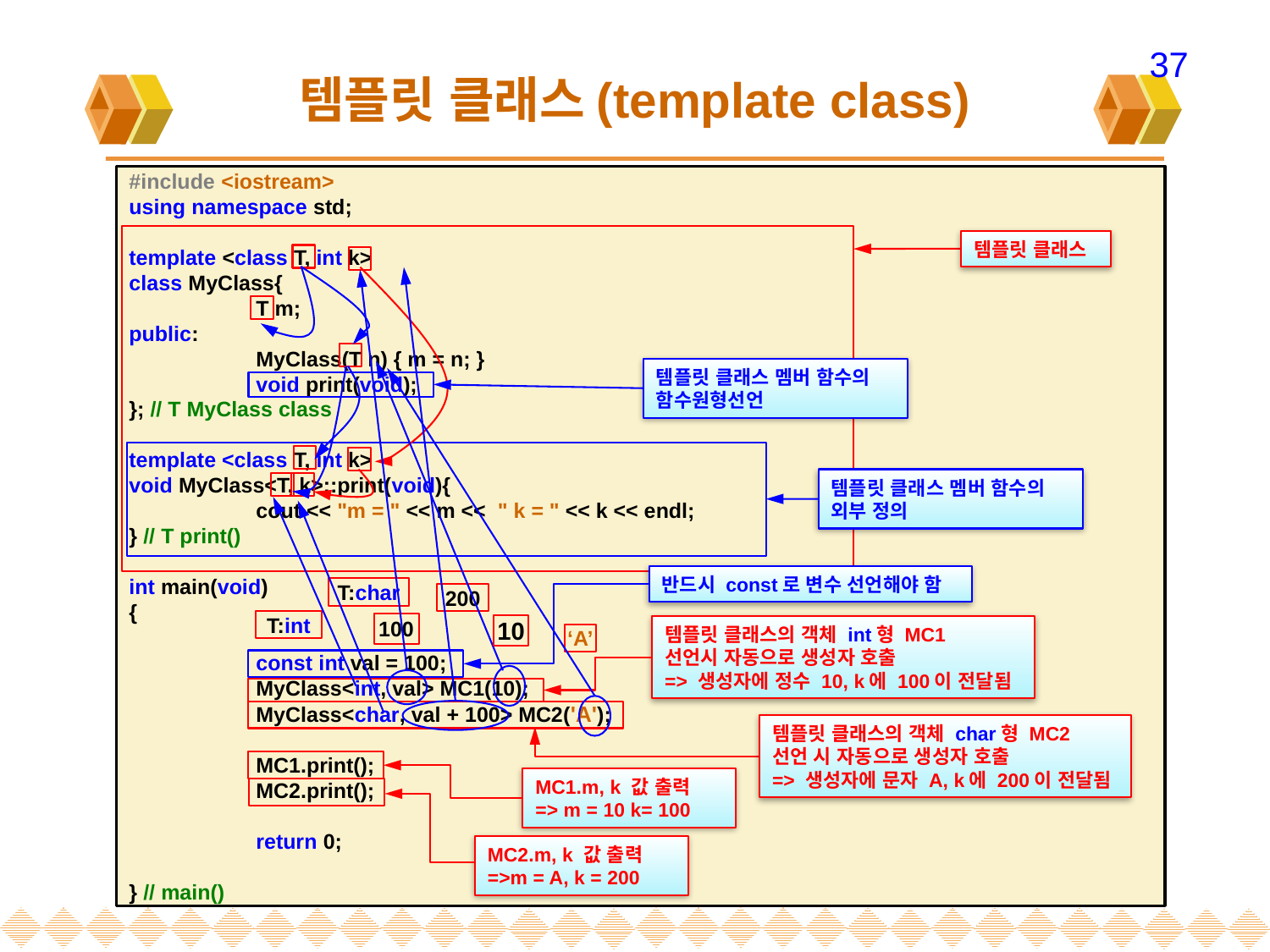

37
# 템플릿 클래스(template class)
#include <iostream>
using namespace std;

template <class T, int k>
class MyClass{
	T m;
public:
	MyClass(T n) { m = n; }
	void print(void);
}; // T MyClass class

template <class T, int k>
void MyClass<T, k>::print(void){
	cout << "m = " << m <<  " k = " << k << endl;
} // T print()

int main(void)
{

	const int val = 100;
	MyClass<int, val> MC1(10);
	MyClass<char, val + 100> MC2('A');

	MC1.print();
	MC2.print();

	return 0;

} // main()

템플릿 클래스

템플릿 클래스 멤버 함수의
함수원형선언

템플릿 클래스 멤버 함수의
외부 정의

반드시 const로 변수 선언해야 함
T:char
200
T:int
100
10
템플릿 클래스의 객체 int형 MC1
선언시 자동으로 생성자 호출
=> 생성자에 정수 10, k에 100이 전달됨
‘A’

템플릿 클래스의 객체 char형 MC2
선언 시 자동으로 생성자 호출
=> 생성자에 문자 A, k에 200이 전달됨

MC1.m, k 값 출력
=> m = 10 k= 100

MC2.m, k 값 출력
=>m = A, k = 200